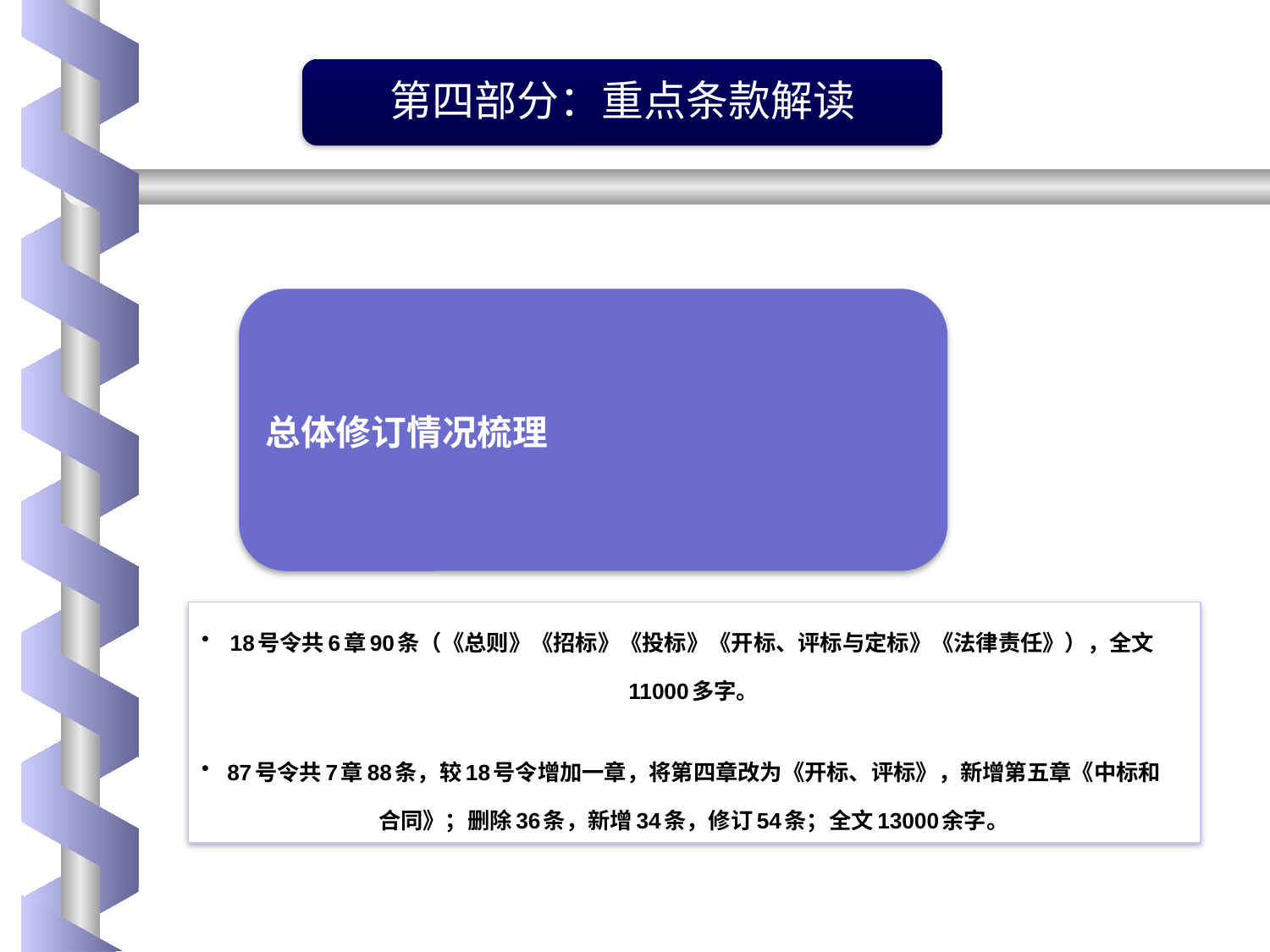

第四部分：重点条款解读
总体修订情况梳理
18号令共6章90条（《总则》《招标》《投标》《开标、评标与定标》《法律责任》），全文11000多字。
87号令共7章88条，较18号令增加一章，将第四章改为《开标、评标》，新增第五章《中标和合同》；删除36条，新增34条，修订54条；全文13000余字。